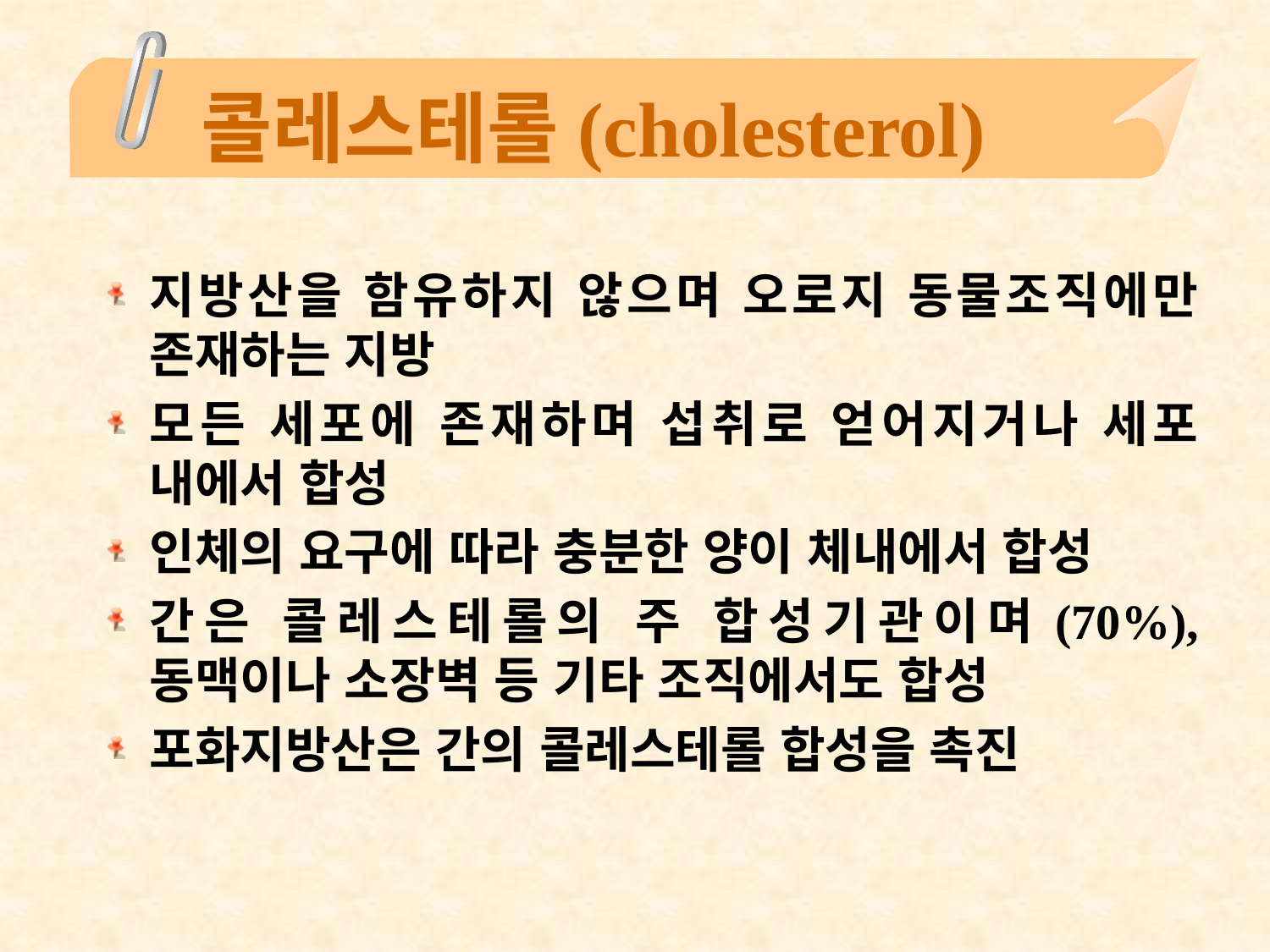

# 콜레스테롤(cholesterol)
지방산을 함유하지 않으며 오로지 동물조직에만 존재하는 지방
모든 세포에 존재하며 섭취로 얻어지거나 세포 내에서 합성
인체의 요구에 따라 충분한 양이 체내에서 합성
간은 콜레스테롤의 주 합성기관이며(70%), 동맥이나 소장벽 등 기타 조직에서도 합성
포화지방산은 간의 콜레스테롤 합성을 촉진